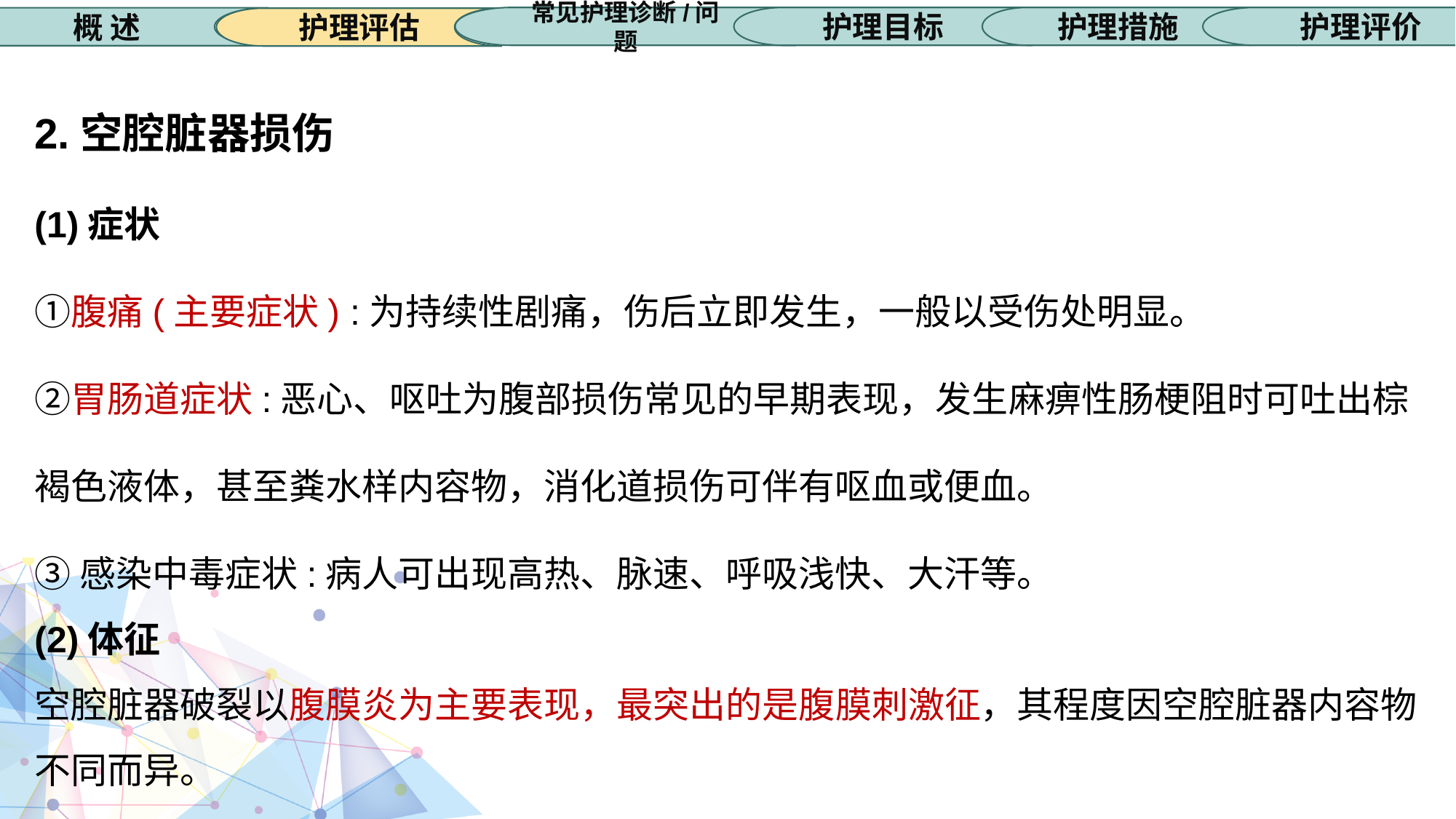

护理措施
常见护理诊断/问题
护理目标
护理评价
概 述
护理评估
2.空腔脏器损伤
(1)症状
①腹痛(主要症状) :为持续性剧痛，伤后立即发生，一般以受伤处明显。
②胃肠道症状:恶心、呕吐为腹部损伤常见的早期表现，发生麻痹性肠梗阻时可吐出棕褐色液体，甚至粪水样内容物，消化道损伤可伴有呕血或便血。
③感染中毒症状:病人可出现高热、脉速、呼吸浅快、大汗等。
(2)体征
空腔脏器破裂以腹膜炎为主要表现，最突出的是腹膜刺激征，其程度因空腔脏器内容物不同而异。